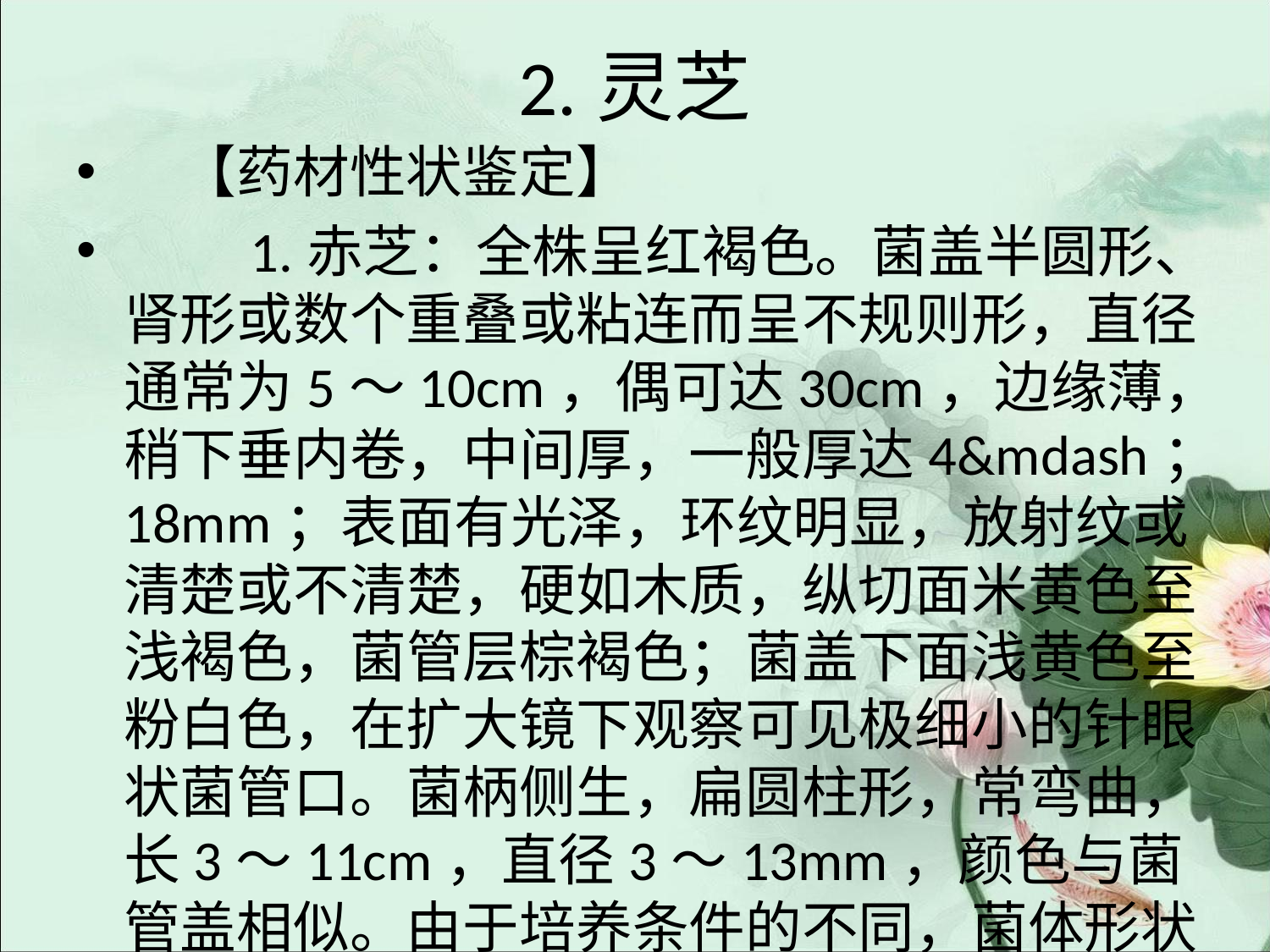

# 2.灵芝
　【药材性状鉴定】
　　1.赤芝：全株呈红褐色。菌盖半圆形、肾形或数个重叠或粘连而呈不规则形，直径通常为5～10cm，偶可达30cm，边缘薄，稍下垂内卷，中间厚，一般厚达4&mdash；18mm；表面有光泽，环纹明显，放射纹或清楚或不清楚，硬如木质，纵切面米黄色至浅褐色，菌管层棕褐色；菌盖下面浅黄色至粉白色，在扩大镜下观察可见极细小的针眼状菌管口。菌柄侧生，扁圆柱形，常弯曲，长3～11cm，直径3～13mm，颜色与菌管盖相似。由于培养条件的不同，菌体形状及颜色常有差异，如分枝状而无菌盖，或菌肉薄、边缘黄、中间褐，菌盖表面皱缩(阳光湿度不充足)等等。气微，味苦。